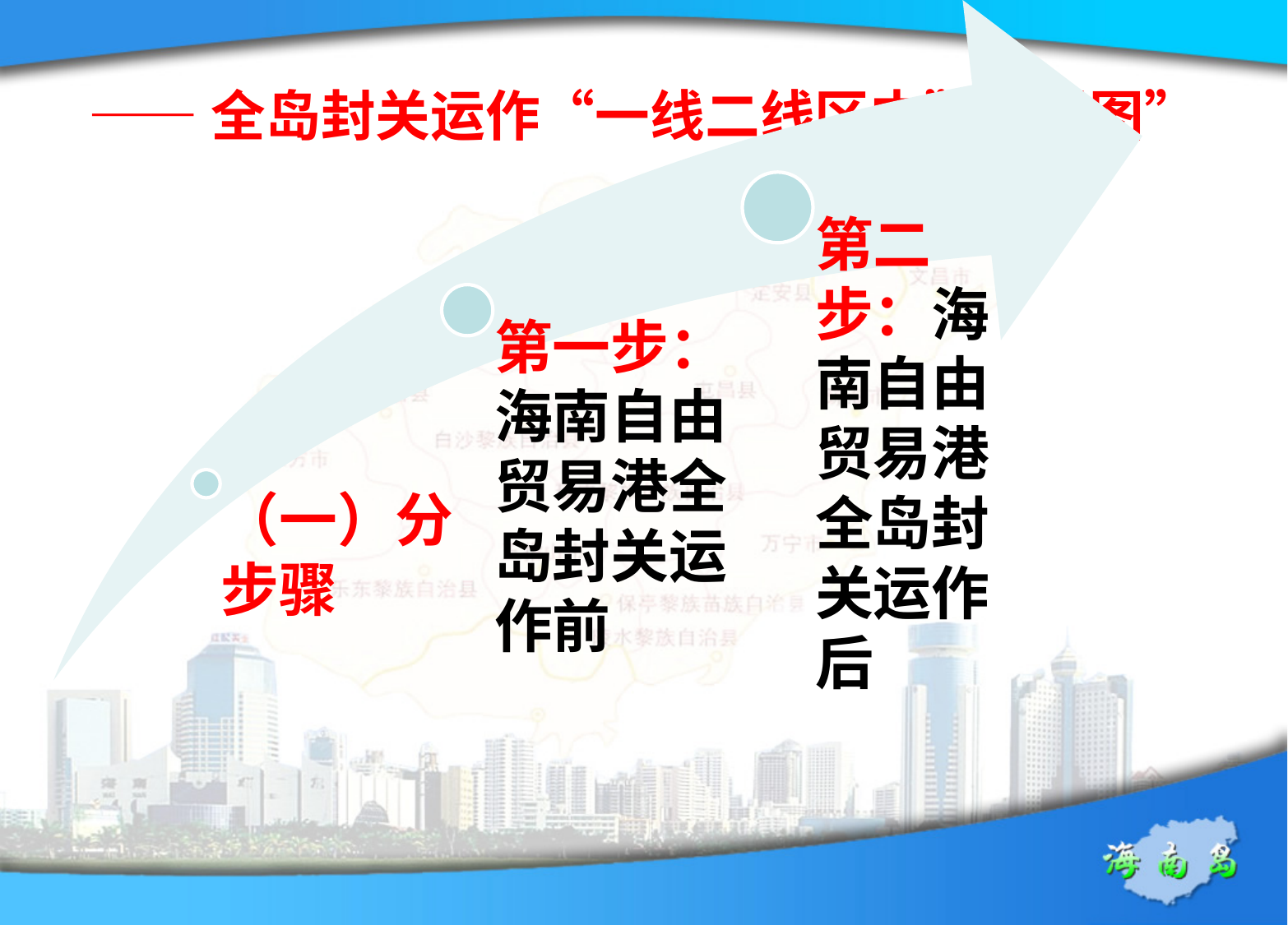

# ——全岛封关运作“一线二线区内”模拟图”
（一）分步骤
第一步：海南自由贸易港全岛封关运作前
第二步：海南自由贸易港全岛封关运作后